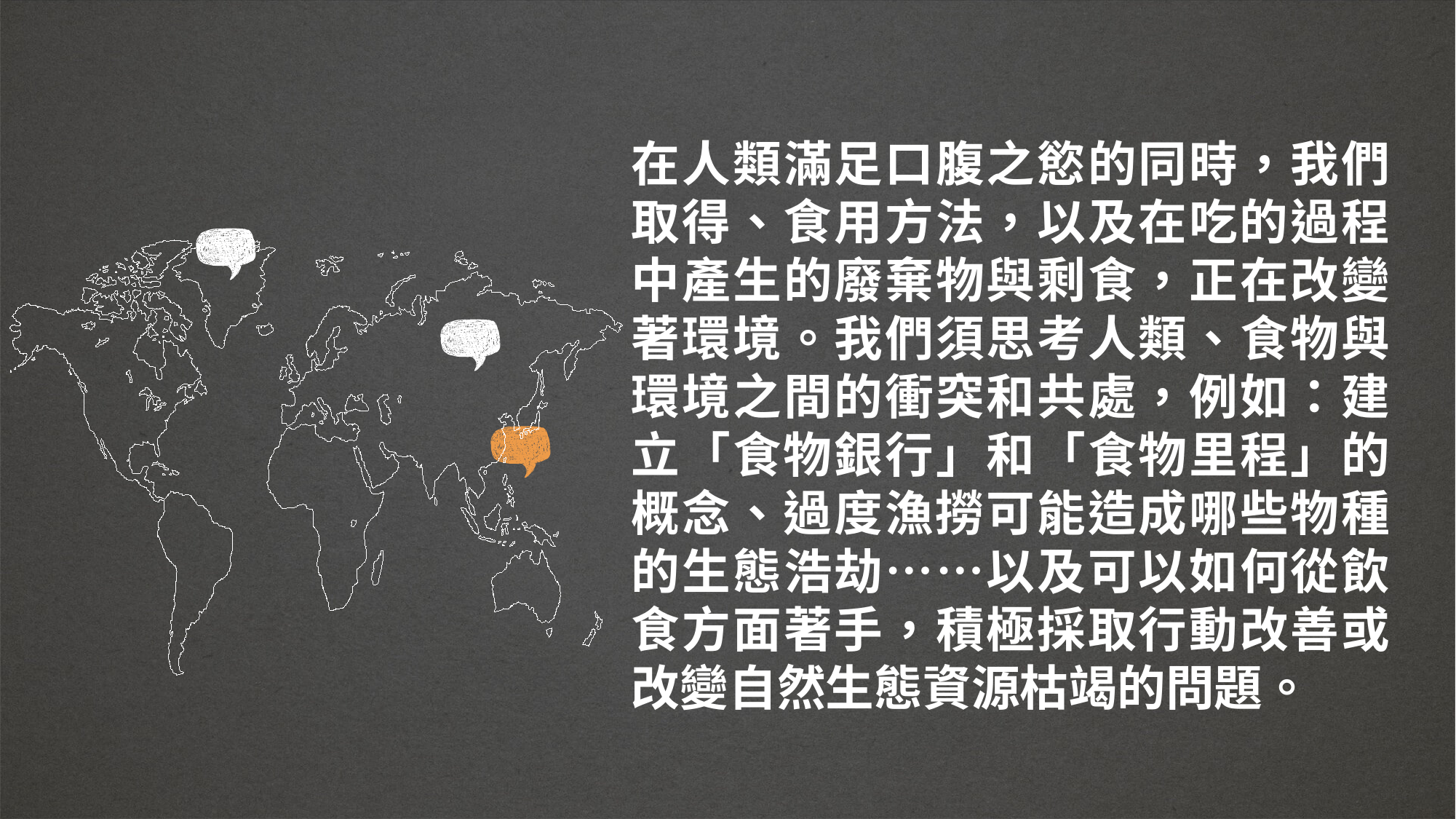

在人類滿足口腹之慾的同時，我們取得、食用方法，以及在吃的過程中產生的廢棄物與剩食，正在改變著環境。我們須思考人類、食物與環境之間的衝突和共處，例如：建立「食物銀行」和「食物里程」的概念、過度漁撈可能造成哪些物種的生態浩劫……以及可以如何從飲食方面著手，積極採取行動改善或改變自然生態資源枯竭的問題。